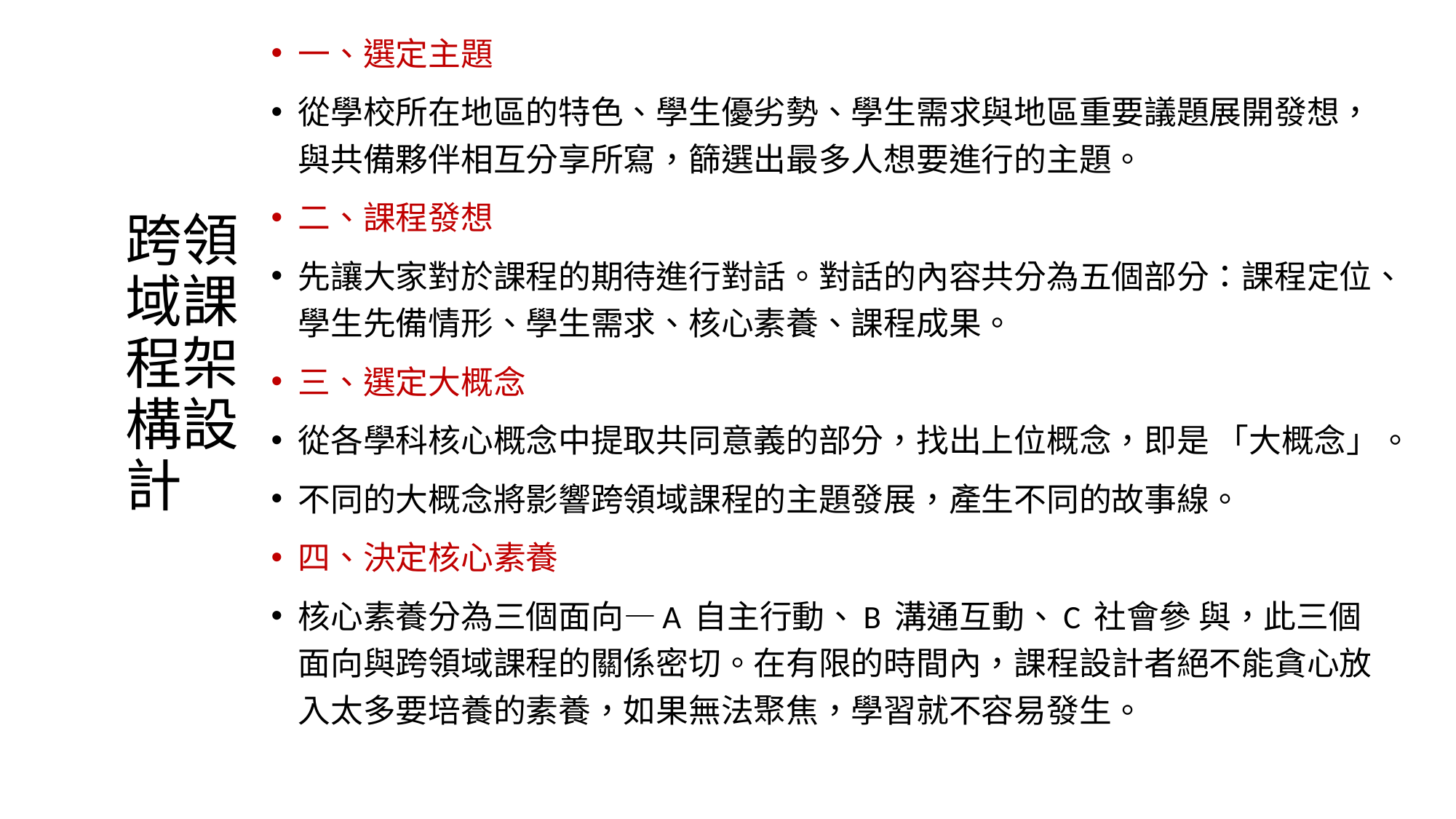

一、選定主題
從學校所在地區的特色、學生優劣勢、學生需求與地區重要議題展開發想，與共備夥伴相互分享所寫，篩選出最多人想要進行的主題。
二、課程發想
先讓大家對於課程的期待進行對話。對話的內容共分為五個部分：課程定位、學生先備情形、學生需求、核心素養、課程成果。
三、選定大概念
從各學科核心概念中提取共同意義的部分，找出上位概念，即是 「大概念」。
不同的大概念將影響跨領域課程的主題發展，產生不同的故事線。
四、決定核心素養
核心素養分為三個面向—A 自主行動、B 溝通互動、C 社會參 與，此三個面向與跨領域課程的關係密切。在有限的時間內，課程設計者絕不能貪心放入太多要培養的素養，如果無法聚焦，學習就不容易發生。
# 跨領域課程架構設計